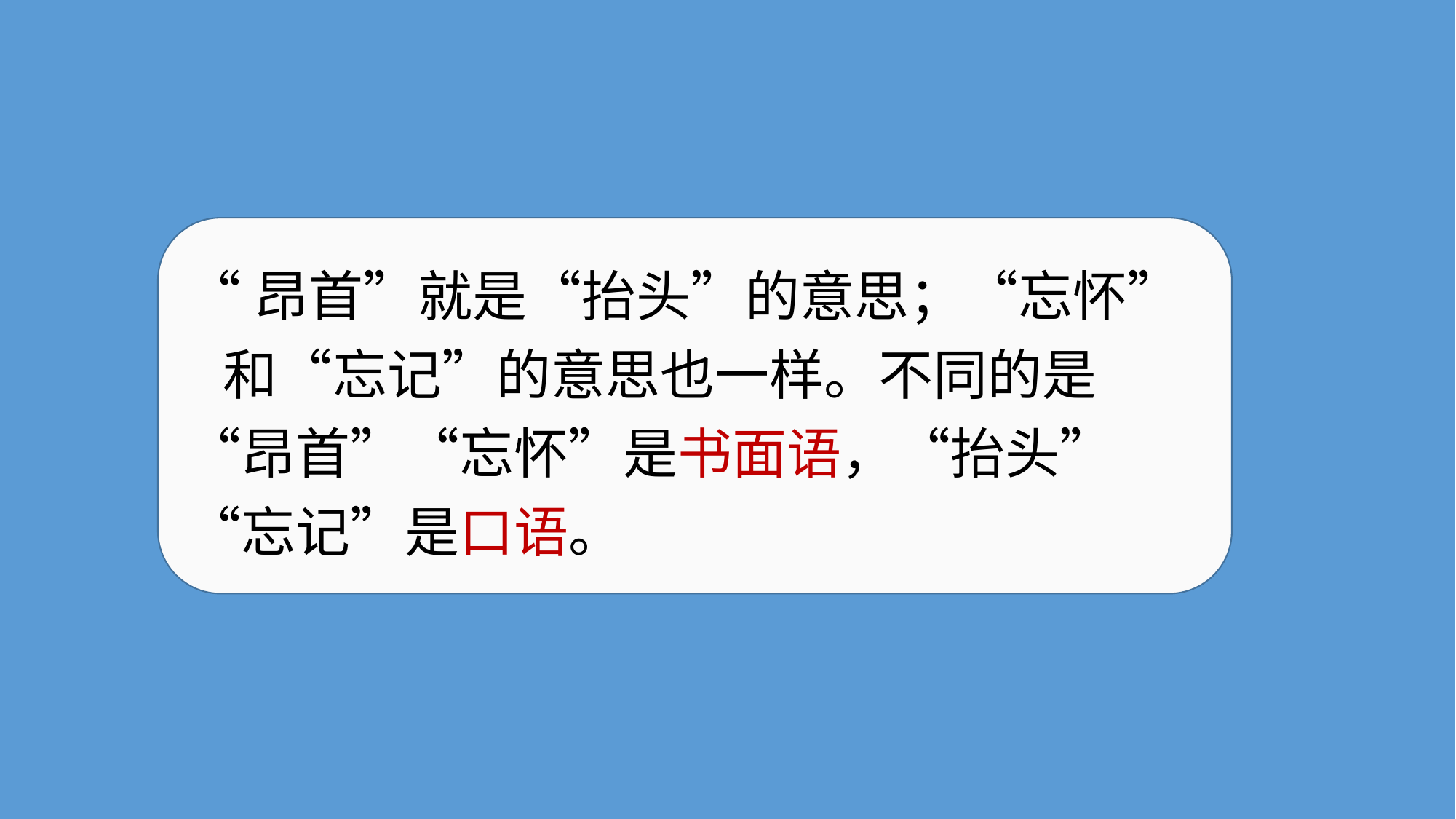

“昂首”就是“抬头”的意思；“忘怀”     和“忘记”的意思也一样。不同的是“昂首”“忘怀”是书面语，“抬头”“忘记”是口语。